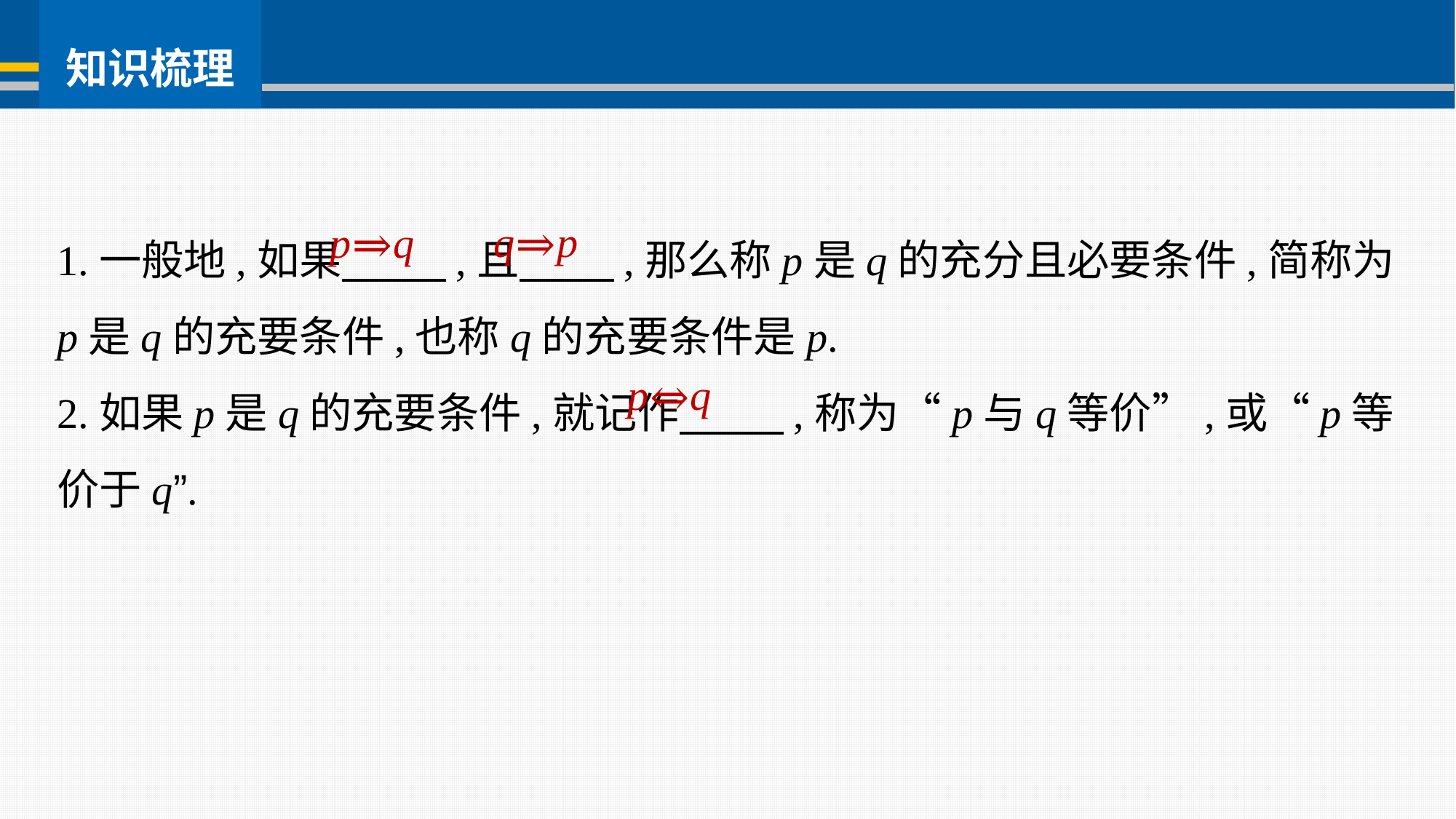

1.一般地,如果           ,且          ,那么称p是q的充分且必要条件,简称为p是q的充要条件,也称q的充要条件是p.
2.如果p是q的充要条件,就记作           ,称为“p与q等价”,或“p等价于q”.
q⇒p
p⇒q
p⇔q